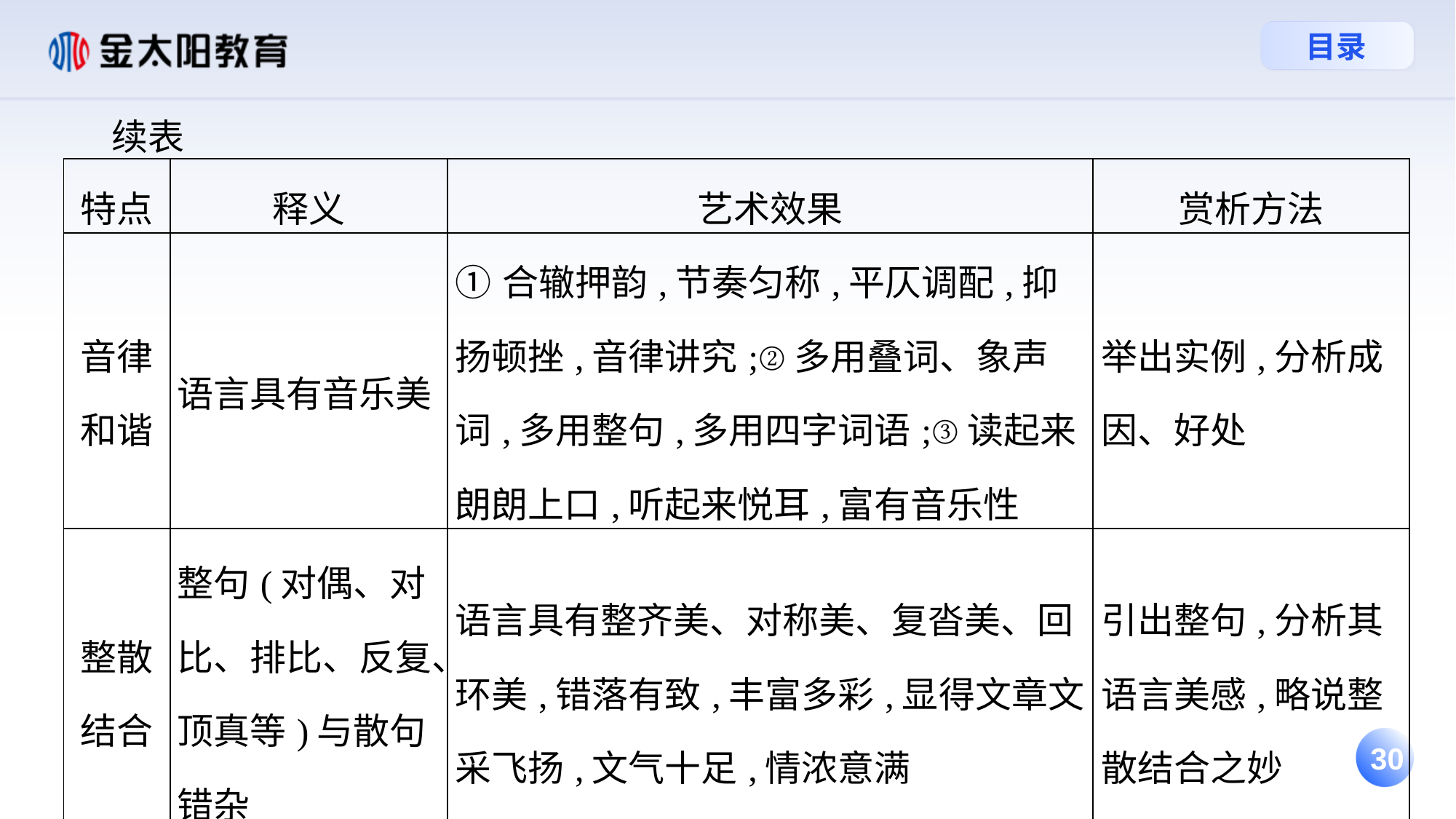

续表

| 特点 | 释义 | 艺术效果 | 赏析方法 |
| --- | --- | --- | --- |
| 音律和谐 | 语言具有音乐美 | ①合辙押韵,节奏匀称,平仄调配,抑扬顿挫,音律讲究;②多用叠词、象声词,多用整句,多用四字词语;③读起来朗朗上口,听起来悦耳,富有音乐性 | 举出实例,分析成因、好处 |
| 整散结合 | 整句(对偶、对比、排比、反复、顶真等)与散句错杂 | 语言具有整齐美、对称美、复沓美、回环美,错落有致,丰富多彩,显得文章文采飞扬,文气十足,情浓意满 | 引出整句,分析其语言美感,略说整散结合之妙 |